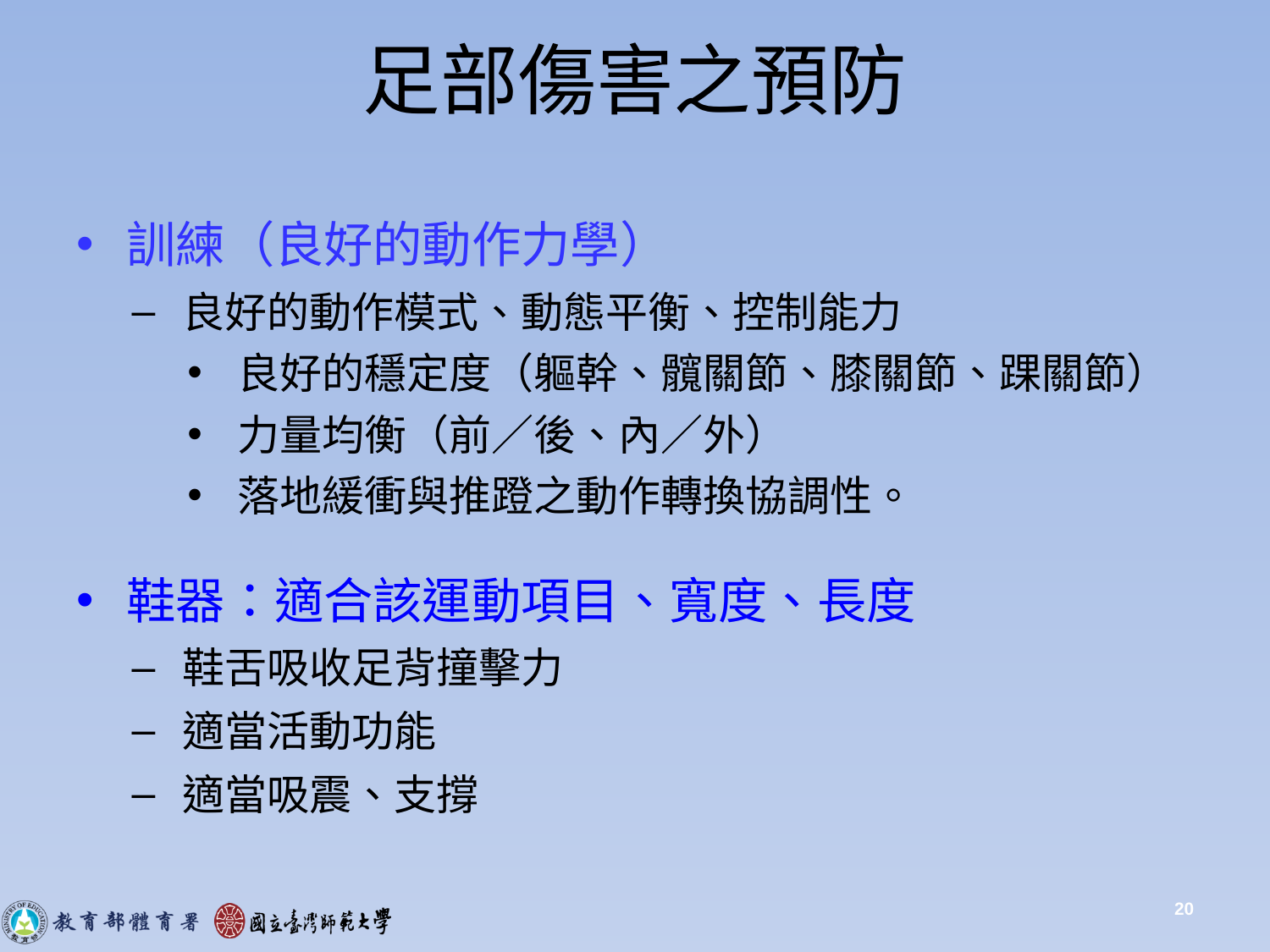

20
# 足部傷害之預防
訓練（良好的動作力學）
良好的動作模式、動態平衡、控制能力
良好的穩定度（軀幹、髖關節、膝關節、踝關節）
力量均衡（前／後、內／外）
落地緩衝與推蹬之動作轉換協調性。
鞋器：適合該運動項目、寬度、長度
鞋舌吸收足背撞擊力
適當活動功能
適當吸震、支撐